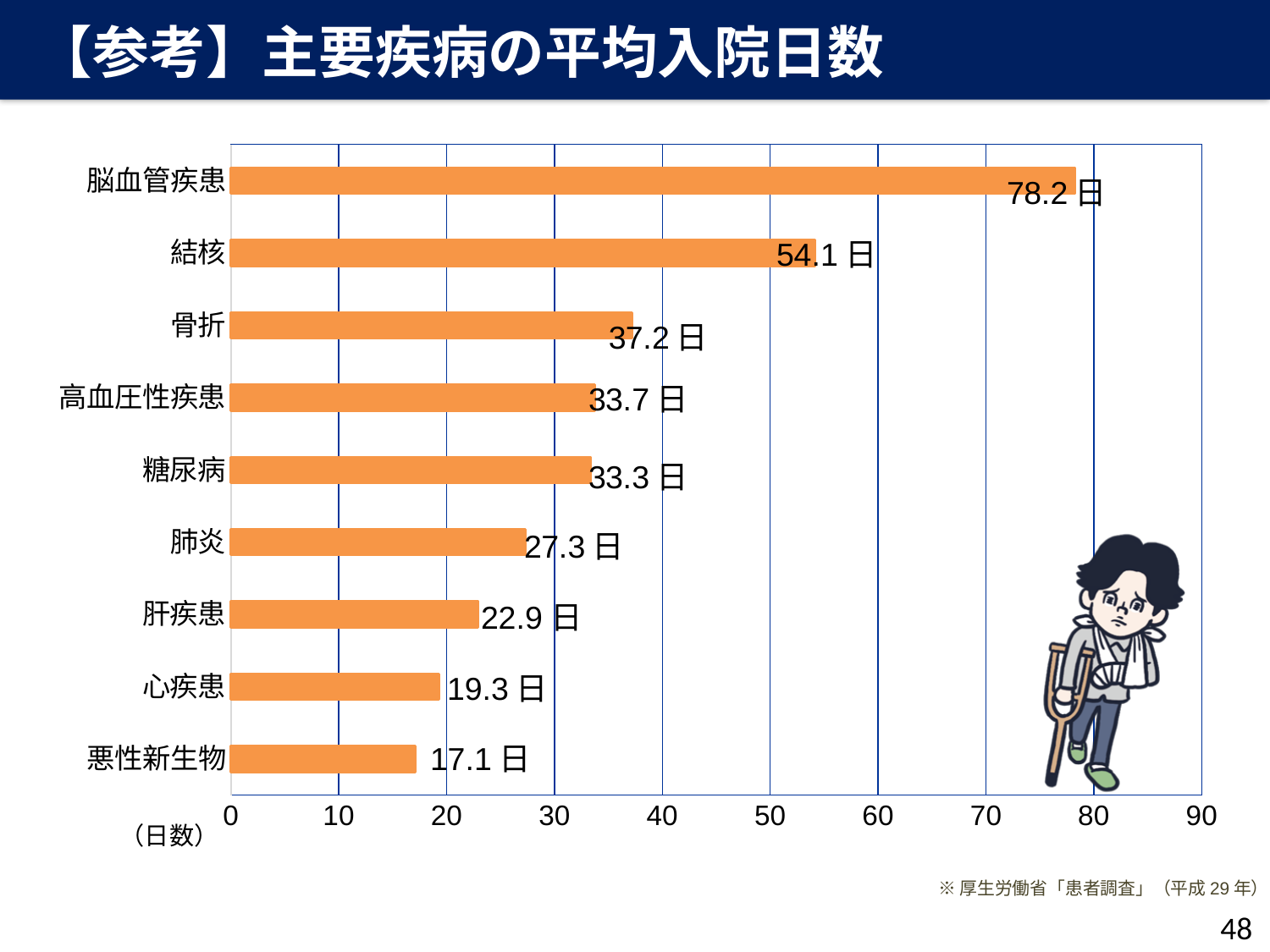

【参考】主要疾病の平均入院日数

### Chart

| Category |  |
|---|---|
| 脳血管疾患 | 78.2 |
| 結核 | 54.1 |
| 骨折 | 37.2 |
| 高血圧性疾患 | 33.7 |
| 糖尿病 | 33.3 |
| 肺炎 | 27.3 |
| 肝疾患 | 22.9 |
| 心疾患 | 19.3 |
| 悪性新生物 | 17.1 |
保険金等
54.1日
22.9日
19.3日
17.1日
※厚生労働省「患者調査」（平成29年）
48